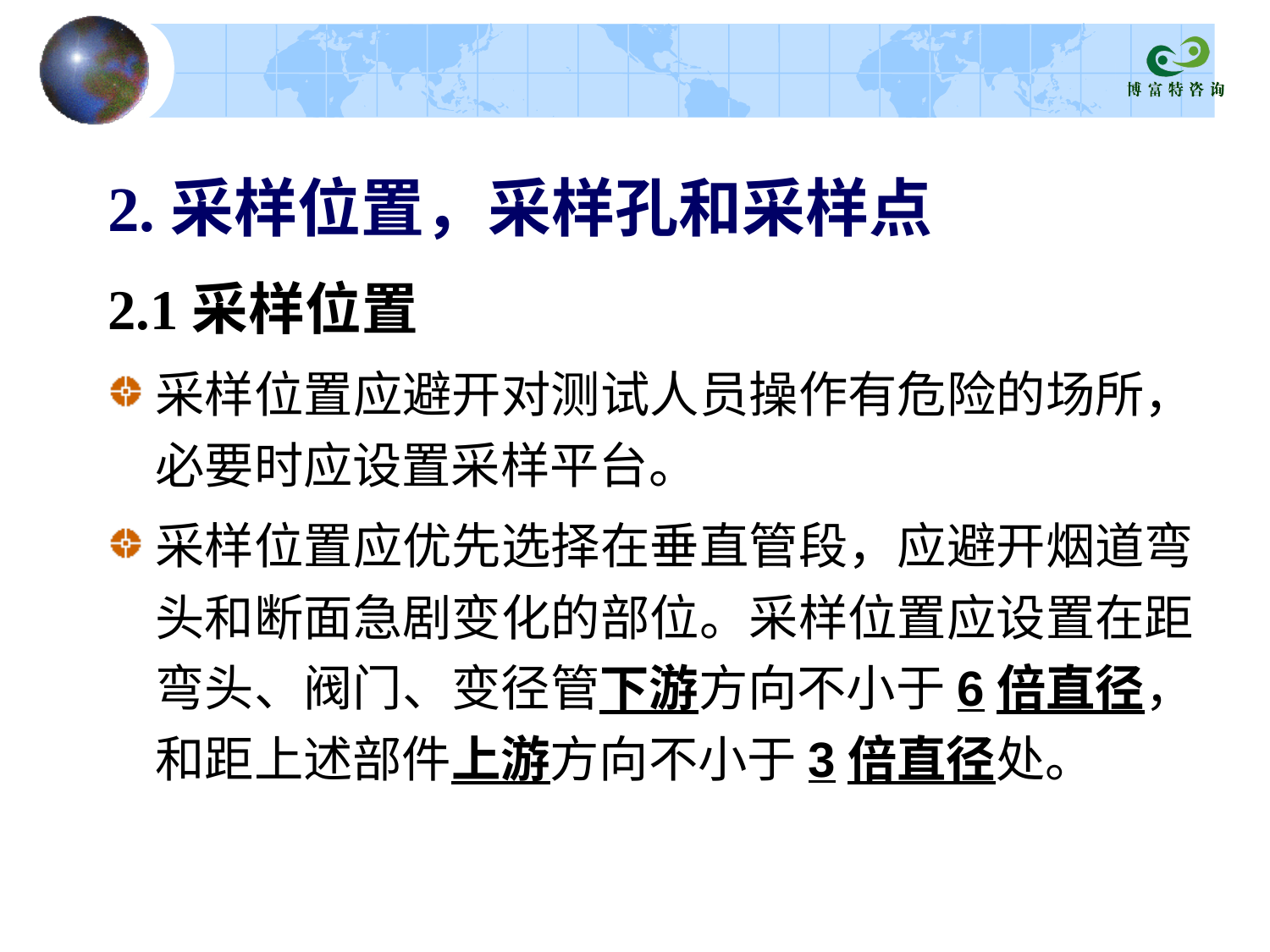

# 2.采样位置，采样孔和采样点
2.1采样位置
采样位置应避开对测试人员操作有危险的场所，必要时应设置采样平台。
采样位置应优先选择在垂直管段，应避开烟道弯头和断面急剧变化的部位。采样位置应设置在距弯头、阀门、变径管下游方向不小于6倍直径，和距上述部件上游方向不小于3倍直径处。